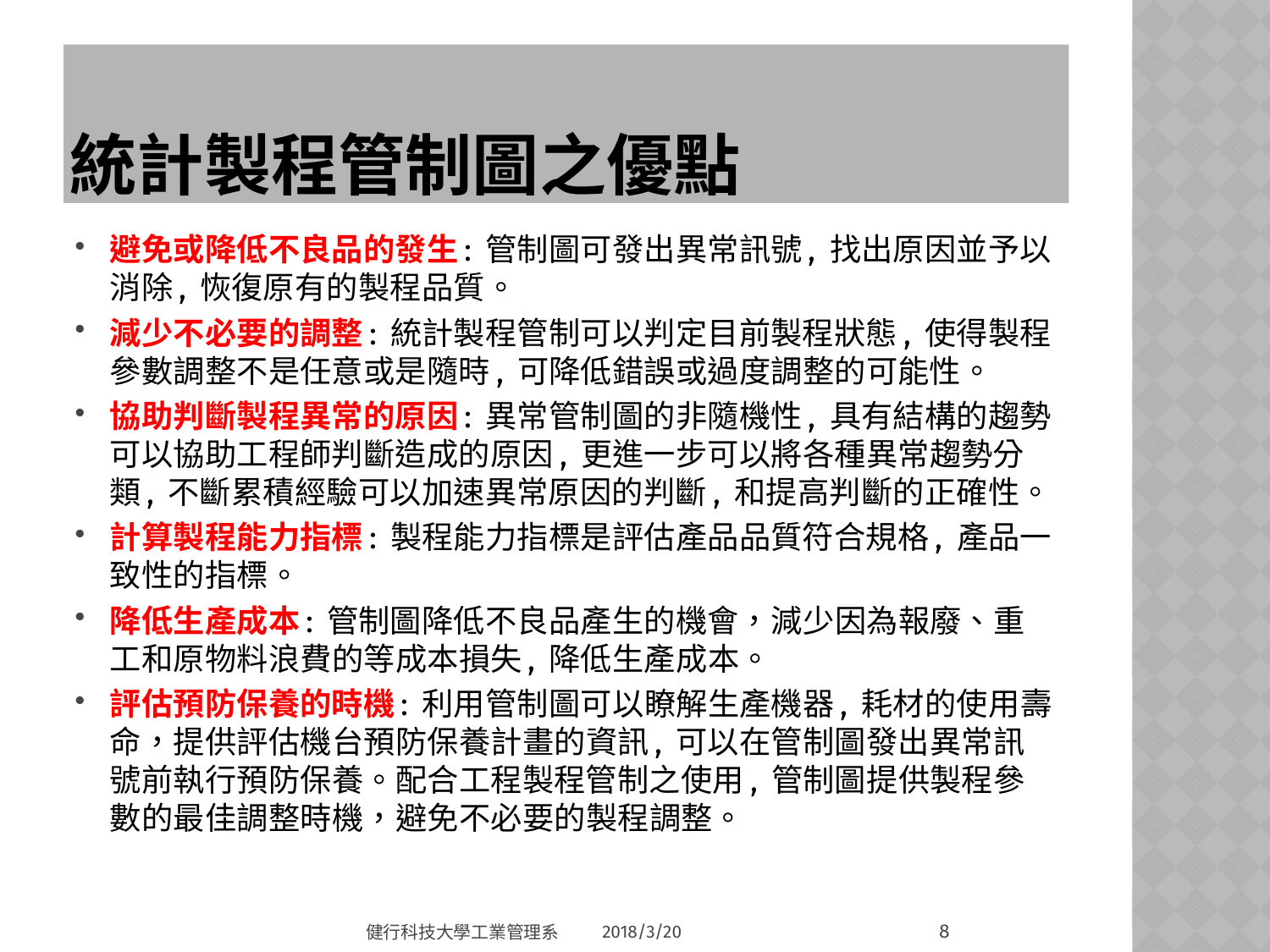

# 統計製程管制圖之優點
避免或降低不良品的發生: 管制圖可發出異常訊號, 找出原因並予以消除, 恢復原有的製程品質。
減少不必要的調整: 統計製程管制可以判定目前製程狀態, 使得製程參數調整不是任意或是隨時, 可降低錯誤或過度調整的可能性。
協助判斷製程異常的原因: 異常管制圖的非隨機性, 具有結構的趨勢可以協助工程師判斷造成的原因, 更進一步可以將各種異常趨勢分類, 不斷累積經驗可以加速異常原因的判斷, 和提高判斷的正確性。
計算製程能力指標: 製程能力指標是評估產品品質符合規格, 產品一致性的指標。
降低生產成本: 管制圖降低不良品產生的機會，減少因為報廢、重工和原物料浪費的等成本損失, 降低生產成本。
評估預防保養的時機: 利用管制圖可以瞭解生產機器, 耗材的使用壽命，提供評估機台預防保養計畫的資訊, 可以在管制圖發出異常訊號前執行預防保養。配合工程製程管制之使用, 管制圖提供製程參數的最佳調整時機，避免不必要的製程調整。
8
健行科技大學工業管理系
2018/3/20